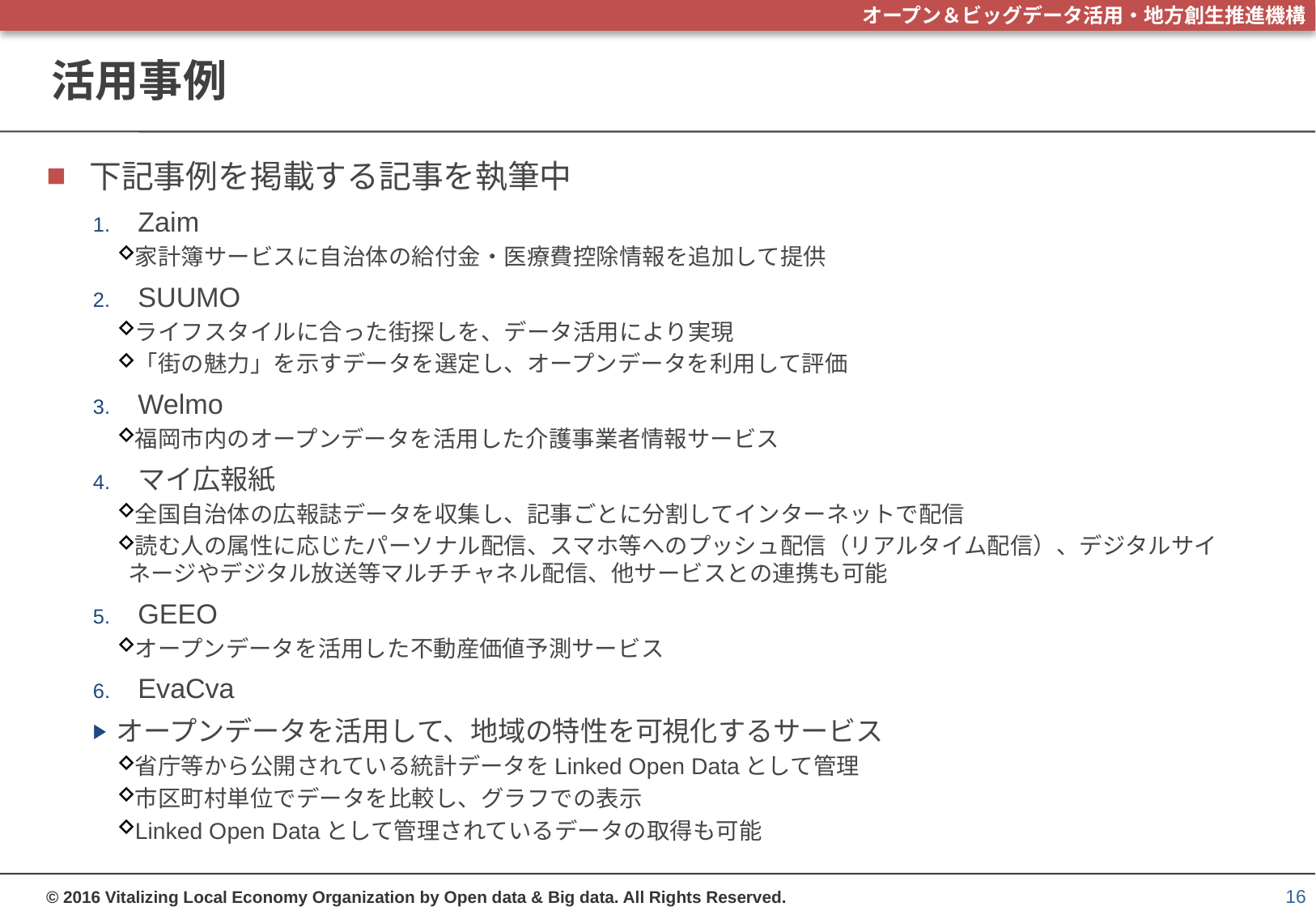

# 活用事例
下記事例を掲載する記事を執筆中
Zaim
家計簿サービスに自治体の給付金・医療費控除情報を追加して提供
SUUMO
ライフスタイルに合った街探しを、データ活用により実現
「街の魅力」を示すデータを選定し、オープンデータを利用して評価
Welmo
福岡市内のオープンデータを活用した介護事業者情報サービス
マイ広報紙
全国自治体の広報誌データを収集し、記事ごとに分割してインターネットで配信
読む⼈の属性に応じたパーソナル配信、スマホ等へのプッシュ配信（リアルタイム配信）、デジタルサイネージやデジタル放送等マルチチャネル配信、他サービスとの連携も可能
GEEO
オープンデータを活用した不動産価値予測サービス
EvaCva
オープンデータを活用して、地域の特性を可視化するサービス
省庁等から公開されている統計データをLinked Open Dataとして管理
市区町村単位でデータを比較し、グラフでの表示
Linked Open Dataとして管理されているデータの取得も可能

16